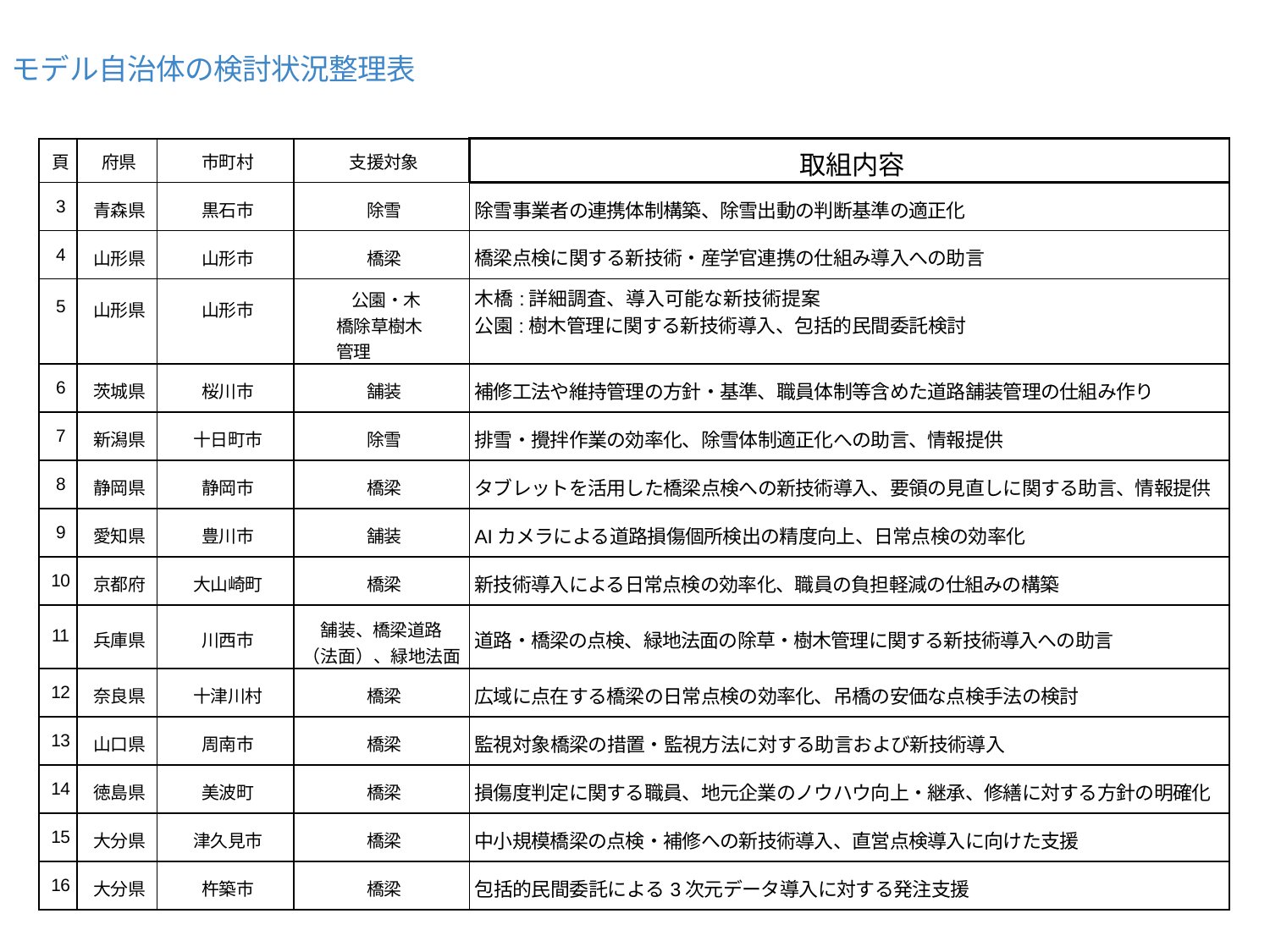

モデル自治体の検討状況整理表
| 頁 | 府県 | 市町村 | 支援対象 | 取組内容 |
| --- | --- | --- | --- | --- |
| 3 | 青森県 | 黒石市 | 除雪 | 除雪事業者の連携体制構築、除雪出動の判断基準の適正化 |
| 4 | 山形県 | 山形市 | 橋梁 | 橋梁点検に関する新技術・産学官連携の仕組み導入への助言 |
| 5 | 山形県 | 山形市 | 公園・木橋除草樹木管理 | 木橋:詳細調査、導入可能な新技術提案 公園:樹木管理に関する新技術導入、包括的民間委託検討 |
| 6 | 茨城県 | 桜川市 | 舗装 | 補修工法や維持管理の方針・基準、職員体制等含めた道路舗装管理の仕組み作り |
| 7 | 新潟県 | 十日町市 | 除雪 | 排雪・攪拌作業の効率化、除雪体制適正化への助言、情報提供 |
| 8 | 静岡県 | 静岡市 | 橋梁 | タブレットを活用した橋梁点検への新技術導入、要領の見直しに関する助言、情報提供 |
| 9 | 愛知県 | 豊川市 | 舗装 | AIカメラによる道路損傷個所検出の精度向上、日常点検の効率化 |
| 10 | 京都府 | 大山崎町 | 橋梁 | 新技術導入による日常点検の効率化、職員の負担軽減の仕組みの構築 |
| 11 | 兵庫県 | 川西市 | 舗装、橋梁道路 （法面）、緑地法面 | 道路・橋梁の点検、緑地法面の除草・樹木管理に関する新技術導入への助言 |
| 12 | 奈良県 | 十津川村 | 橋梁 | 広域に点在する橋梁の日常点検の効率化、吊橋の安価な点検手法の検討 |
| 13 | 山口県 | 周南市 | 橋梁 | 監視対象橋梁の措置・監視方法に対する助言および新技術導入 |
| 14 | 徳島県 | 美波町 | 橋梁 | 損傷度判定に関する職員、地元企業のノウハウ向上・継承、修繕に対する方針の明確化 |
| 15 | 大分県 | 津久見市 | 橋梁 | 中小規模橋梁の点検・補修への新技術導入、直営点検導入に向けた支援 |
| 16 | 大分県 | 杵築市 | 橋梁 | 包括的民間委託による3次元データ導入に対する発注支援 |